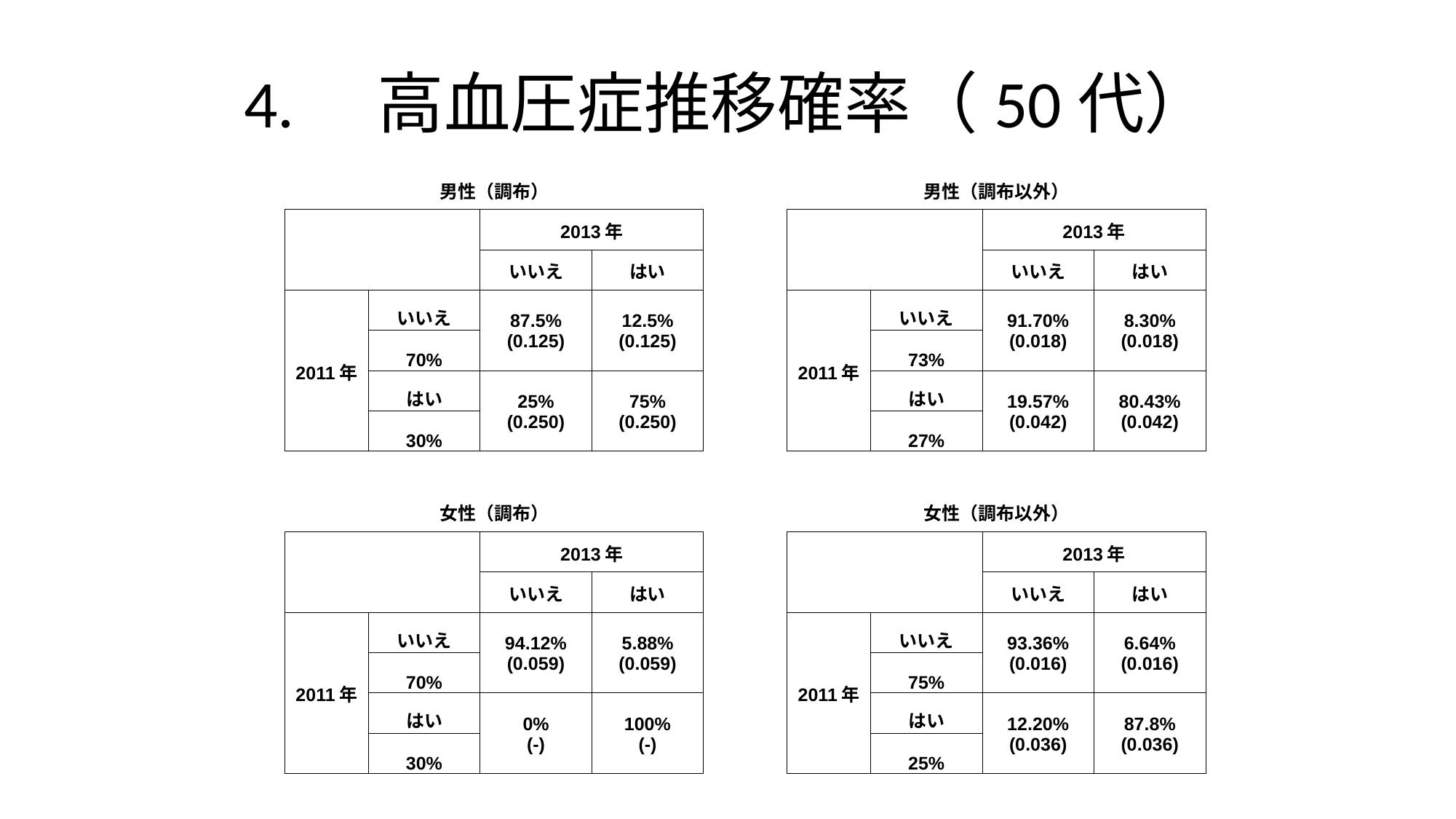

# 4.　高血圧症推移確率（50代）
| 男性（調布） |  |  |  |  | 男性（調布以外） |  |  |  |
| --- | --- | --- | --- | --- | --- | --- | --- | --- |
|  |  | 2013年 |  |  |  |  | 2013年 |  |
|  |  | いいえ | はい |  |  |  | いいえ | はい |
| 2011年 | いいえ | 87.5% (0.125) | 12.5% (0.125) |  | 2011年 | いいえ | 91.70% (0.018) | 8.30% (0.018) |
|  | 70% |  |  |  |  | 73% |  |  |
|  | はい | 25% (0.250) | 75% (0.250) |  |  | はい | 19.57% (0.042) | 80.43% (0.042) |
|  | 30% |  |  |  |  | 27% |  |  |
|  |  |  |  |  |  |  |  |  |
| 女性（調布） |  |  |  |  | 女性（調布以外） |  |  |  |
|  |  | 2013年 |  |  |  |  | 2013年 |  |
|  |  | いいえ | はい |  |  |  | いいえ | はい |
| 2011年 | いいえ | 94.12% (0.059) | 5.88% (0.059) |  | 2011年 | いいえ | 93.36% (0.016) | 6.64% (0.016) |
|  | 70% |  |  |  |  | 75% |  |  |
|  | はい | 0% (-) | 100% (-) |  |  | はい | 12.20% (0.036) | 87.8% (0.036) |
|  | 30% |  |  |  |  | 25% |  |  |